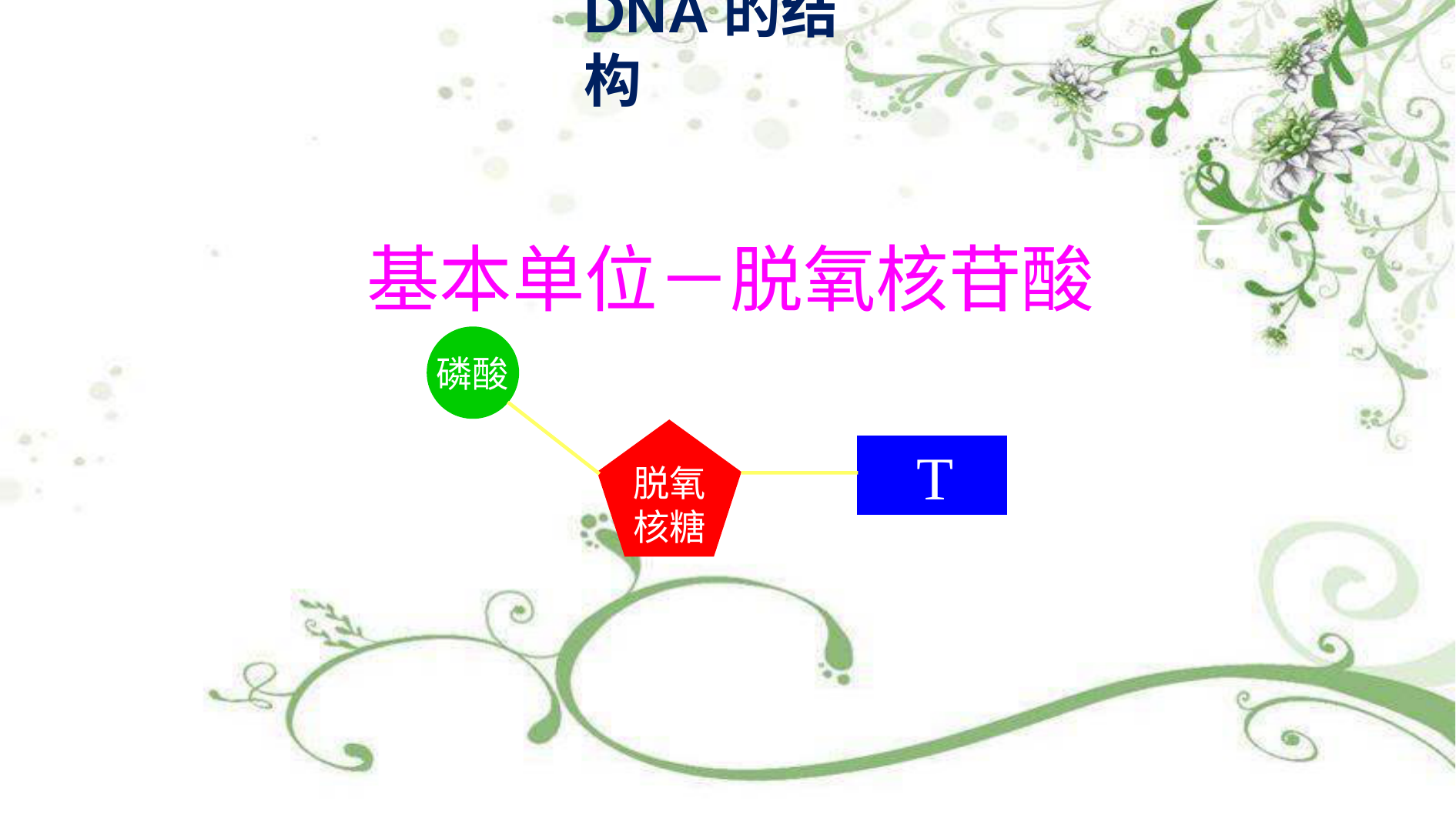

# DNA的结构

基本单位－脱氧核苷酸
磷酸
脱氧
核糖
碱基
A
G
C
T